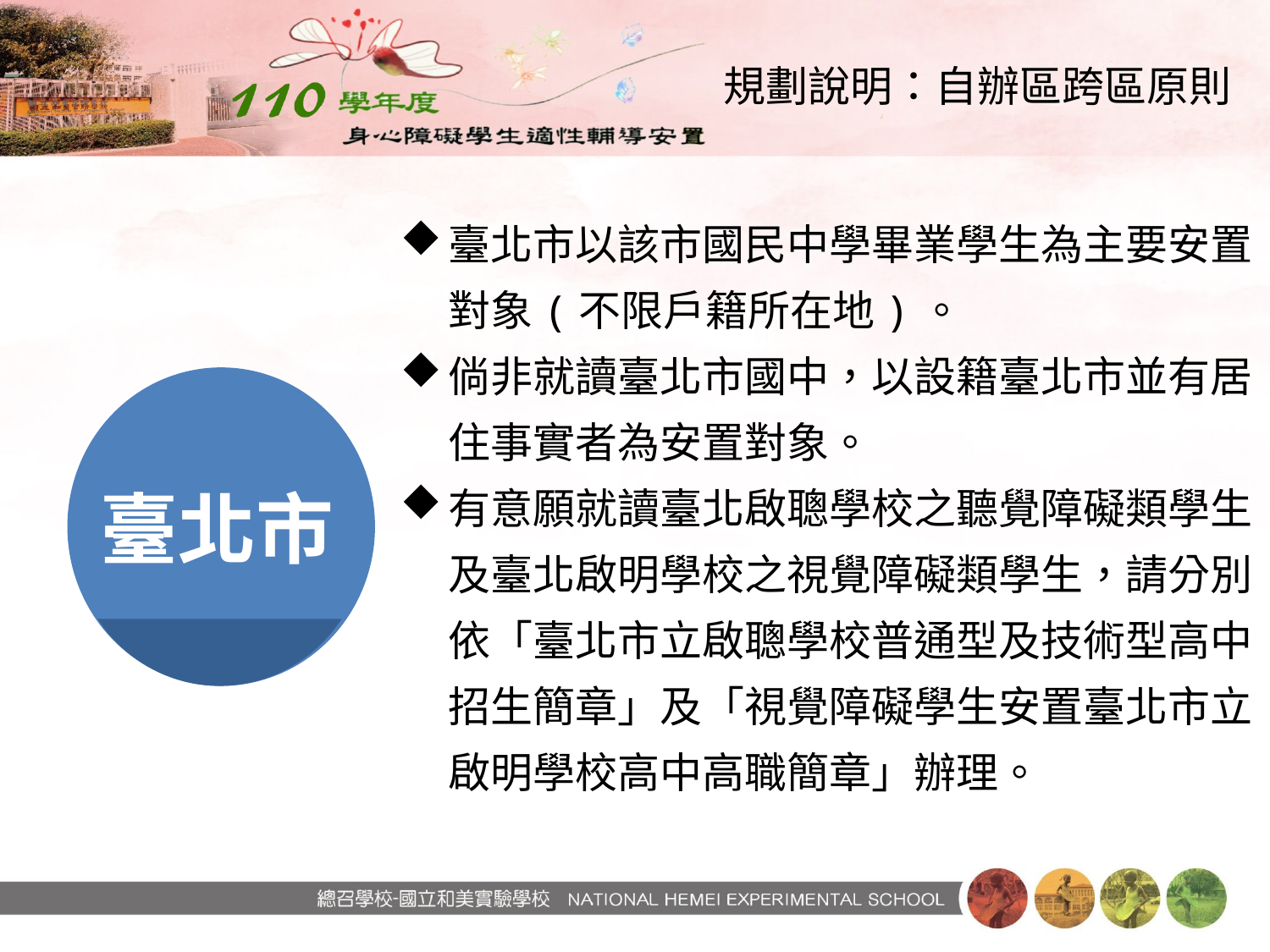

# 規劃說明：自辦區跨區原則
臺北市以該市國民中學畢業學生為主要安置對象(不限戶籍所在地)。
倘非就讀臺北市國中，以設籍臺北市並有居住事實者為安置對象。
有意願就讀臺北啟聰學校之聽覺障礙類學生及臺北啟明學校之視覺障礙類學生，請分別依「臺北市立啟聰學校普通型及技術型高中招生簡章」及「視覺障礙學生安置臺北市立啟明學校高中高職簡章」辦理。

臺北市